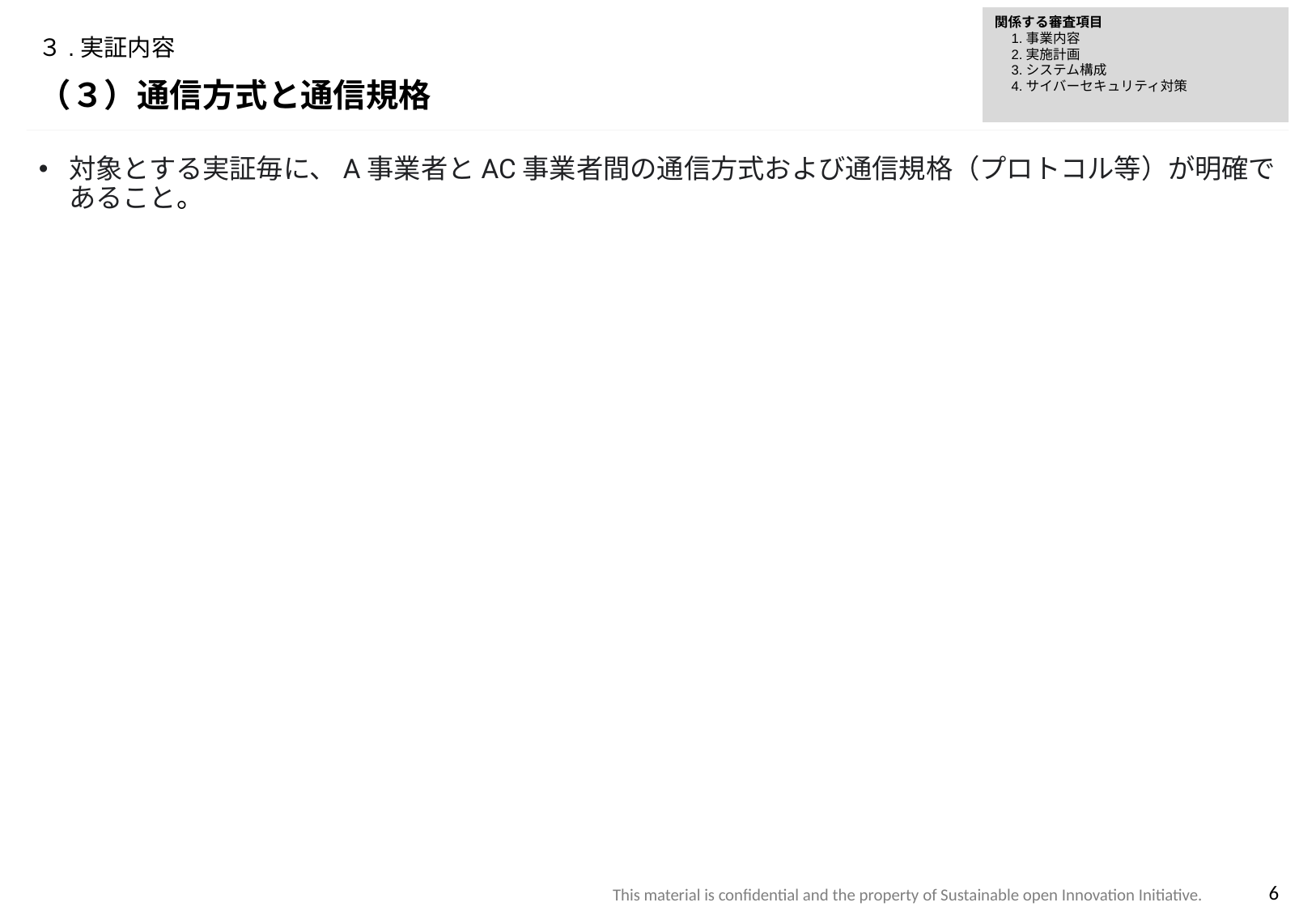

関係する審査項目
　1.事業内容
　2.実施計画
　3.システム構成
　4.サイバーセキュリティ対策
# ３.実証内容
（３）通信方式と通信規格
対象とする実証毎に、A事業者とAC事業者間の通信方式および通信規格（プロトコル等）が明確であること。